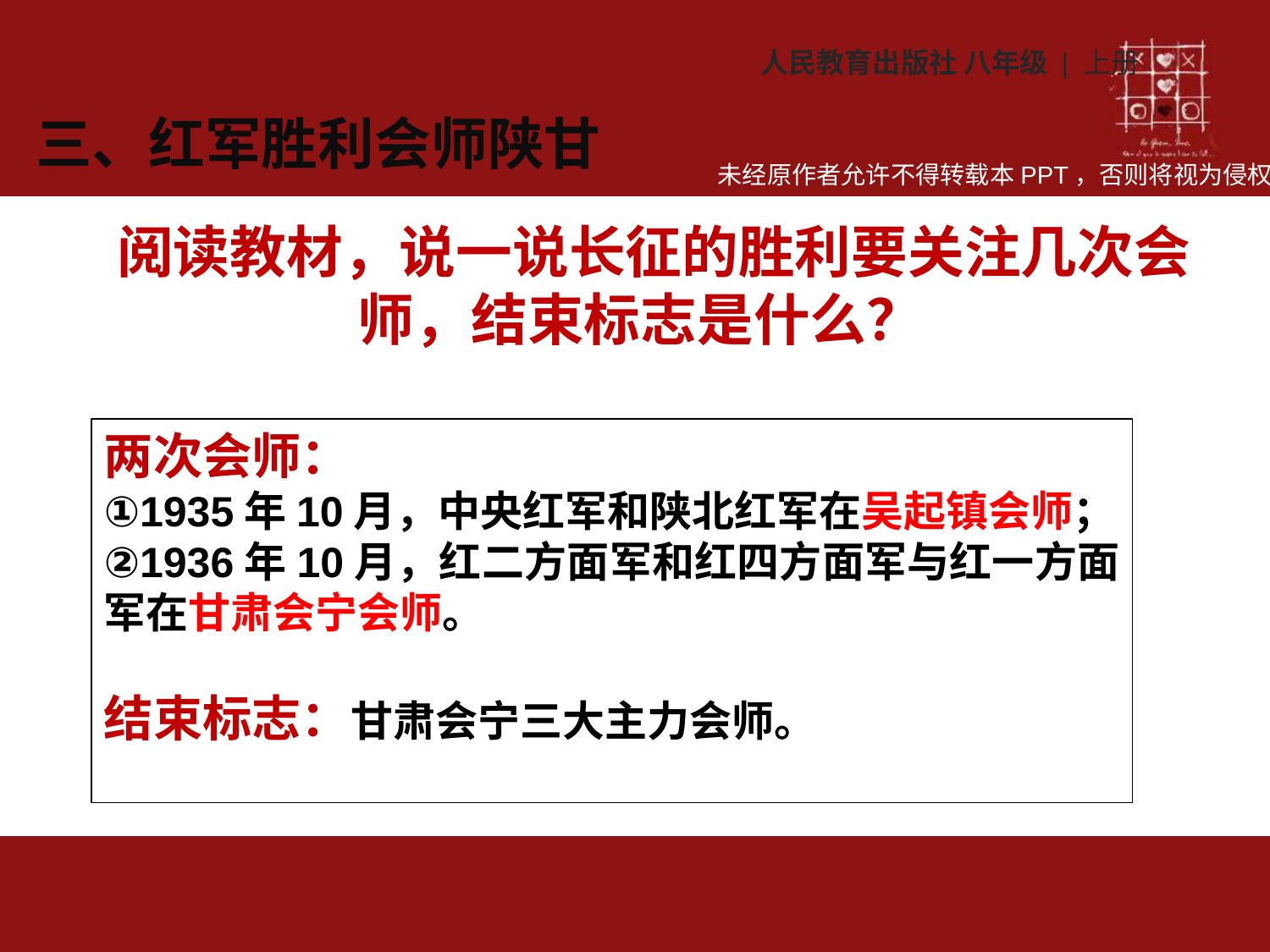

人民教育出版社 八年级 | 上册
# 三、红军胜利会师陕甘
 阅读教材，说一说长征的胜利要关注几次会师，结束标志是什么？
两次会师：
①1935年10月，中央红军和陕北红军在吴起镇会师；
②1936年10月，红二方面军和红四方面军与红一方面军在甘肃会宁会师。

结束标志：甘肃会宁三大主力会师。